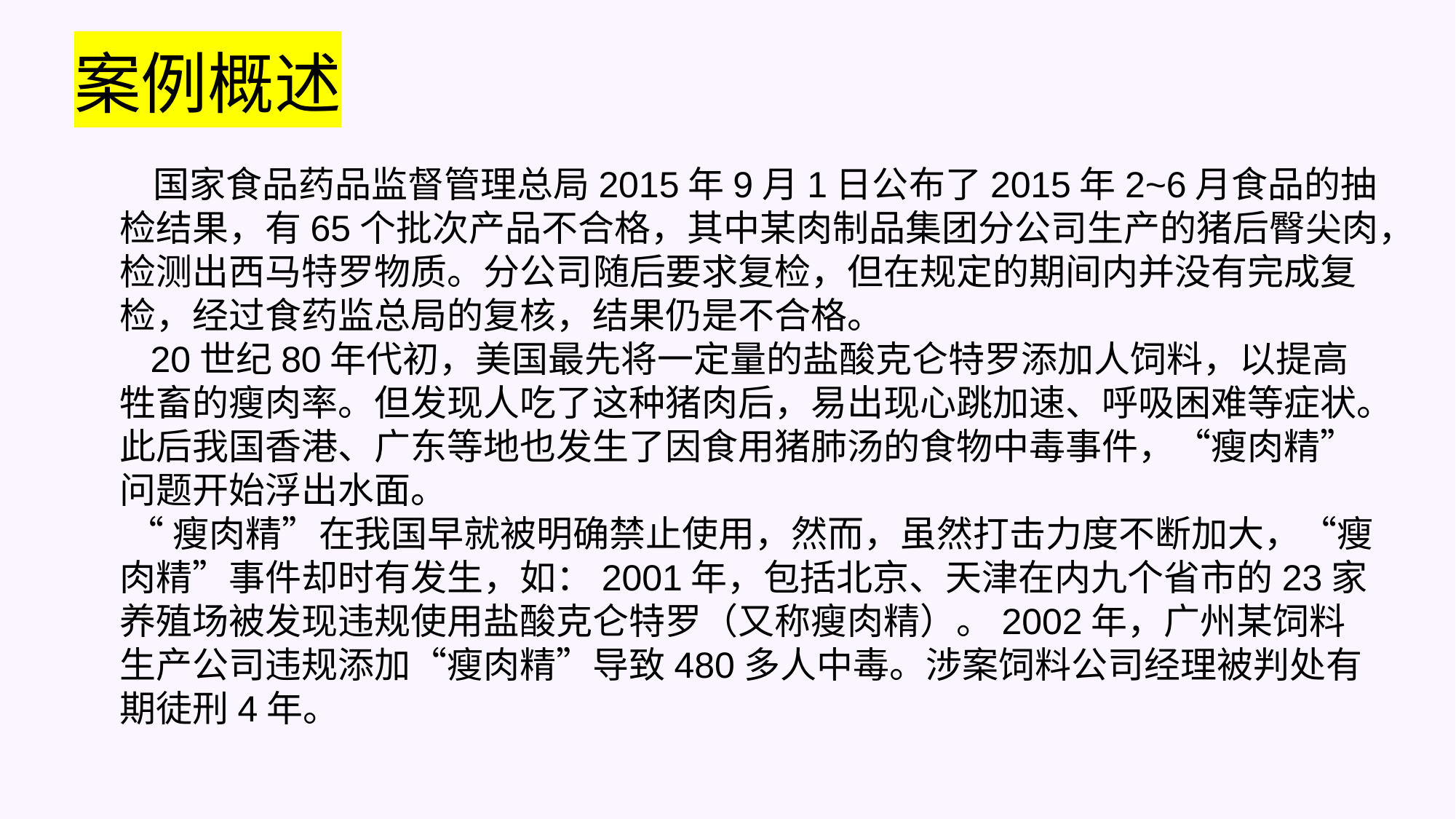

案例概述
   国家食品药品监督管理总局2015年9月1日公布了2015年2~6月食品的抽检结果，有65个批次产品不合格，其中某肉制品集团分公司生产的猪后臀尖肉，检测出西马特罗物质。分公司随后要求复检，但在规定的期间内并没有完成复检，经过食药监总局的复核，结果仍是不合格。
   20世纪80年代初，美国最先将一定量的盐酸克仑特罗添加人饲料，以提高牲畜的瘦肉率。但发现人吃了这种猪肉后，易出现心跳加速、呼吸困难等症状。此后我国香港、广东等地也发生了因食用猪肺汤的食物中毒事件，“瘦肉精”问题开始浮出水面。
 “瘦肉精”在我国早就被明确禁止使用，然而，虽然打击力度不断加大，“瘦肉精”事件却时有发生，如：2001年，包括北京、天津在内九个省市的23家养殖场被发现违规使用盐酸克仑特罗（又称瘦肉精）。2002年，广州某饲料生产公司违规添加“瘦肉精”导致480多人中毒。涉案饲料公司经理被判处有期徒刑4年。